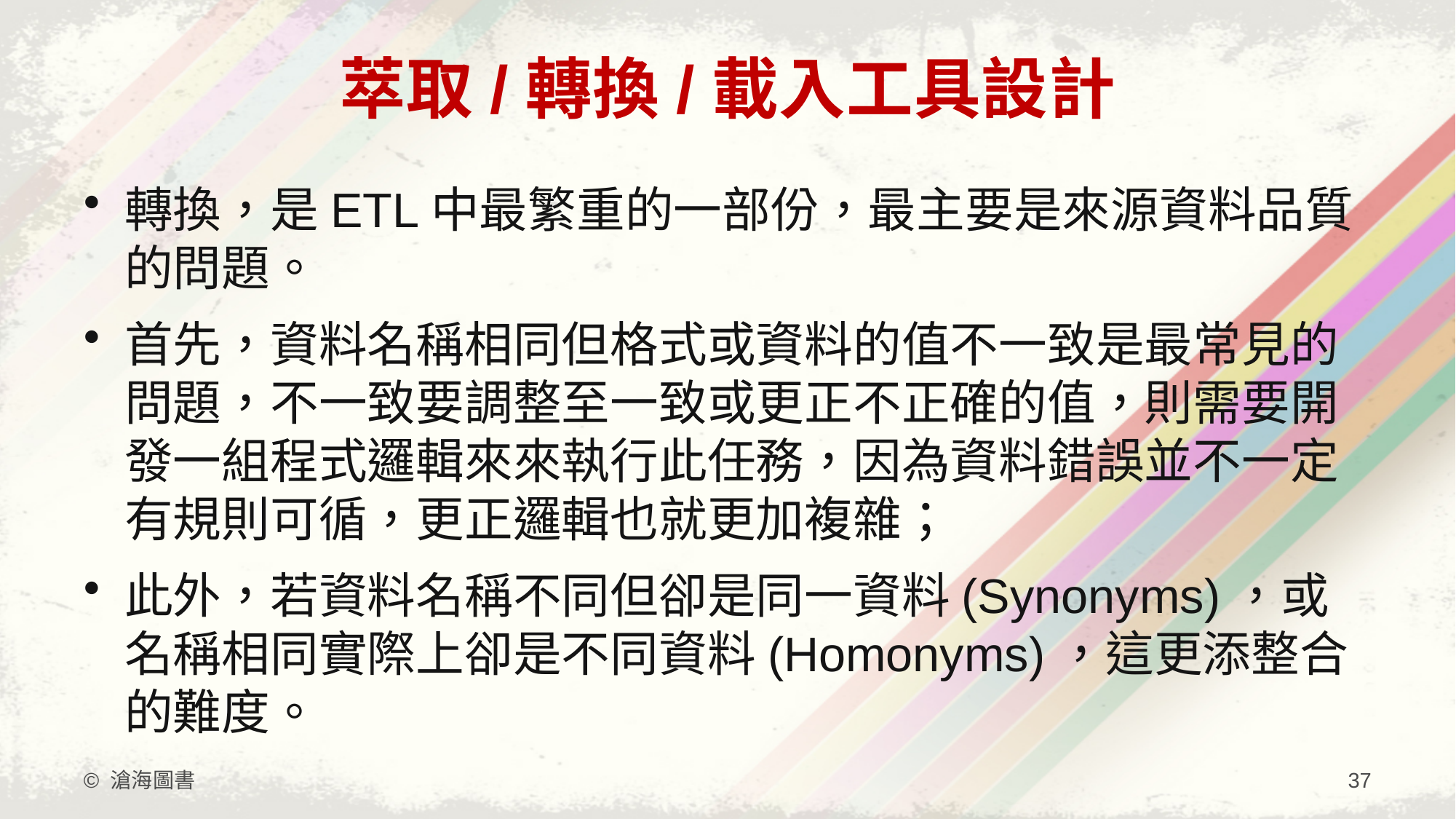

# 萃取/轉換/載入工具設計
轉換，是ETL中最繁重的一部份，最主要是來源資料品質的問題。
首先，資料名稱相同但格式或資料的值不一致是最常見的問題，不一致要調整至一致或更正不正確的值，則需要開發一組程式邏輯來來執行此任務，因為資料錯誤並不一定有規則可循，更正邏輯也就更加複雜；
此外，若資料名稱不同但卻是同一資料(Synonyms)，或名稱相同實際上卻是不同資料(Homonyms)，這更添整合的難度。

© 滄海圖書

37